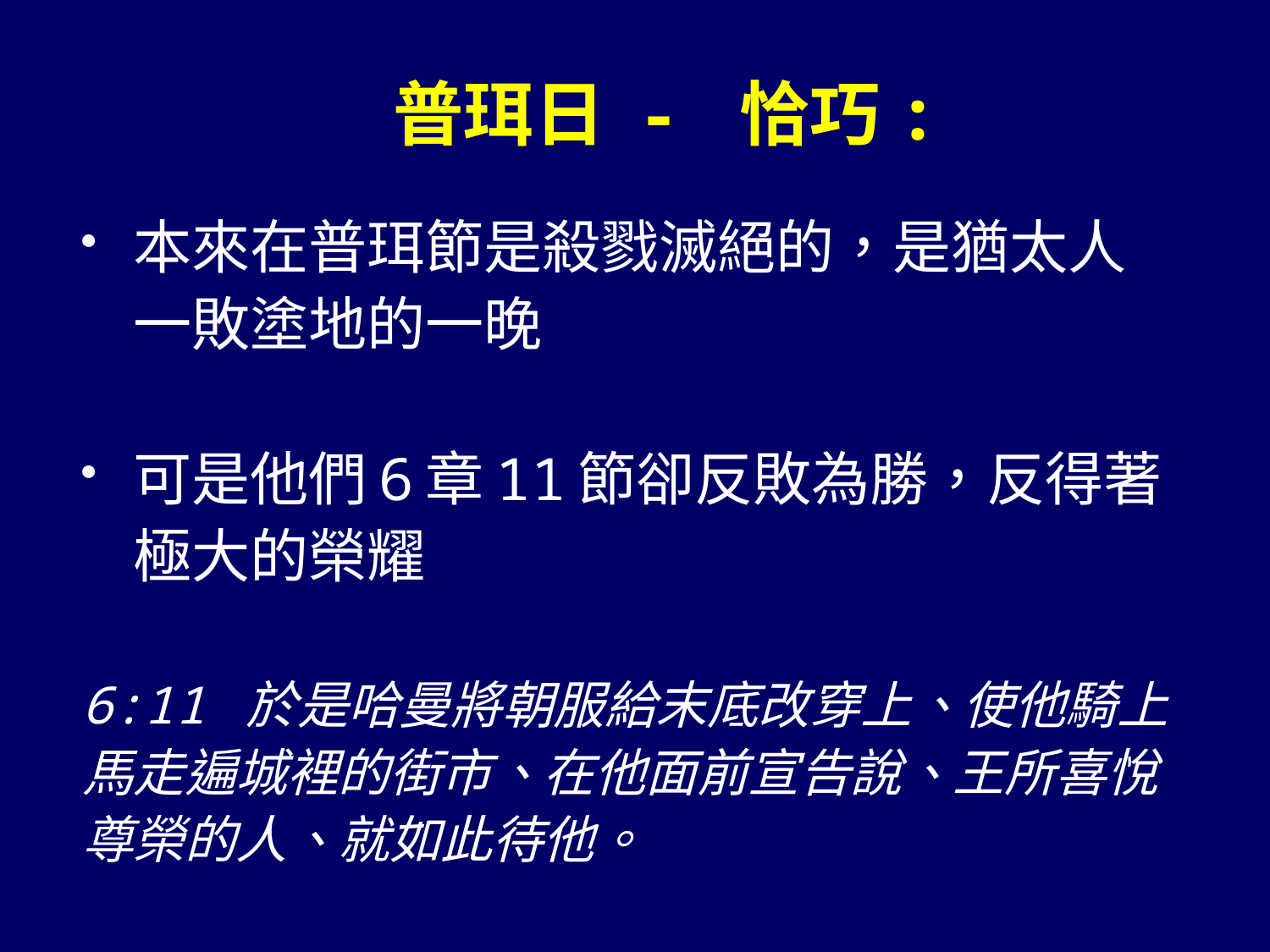

普珥日 - 恰巧:

本來在普珥節是殺戮滅絕的，是猶太人一敗塗地的一晚

可是他們6章11節卻反敗為勝，反得著極大的榮耀

6:11 於是哈曼將朝服給末底改穿上、使他騎上馬走遍城裡的街市、在他面前宣告說、王所喜悅尊榮的人、就如此待他。